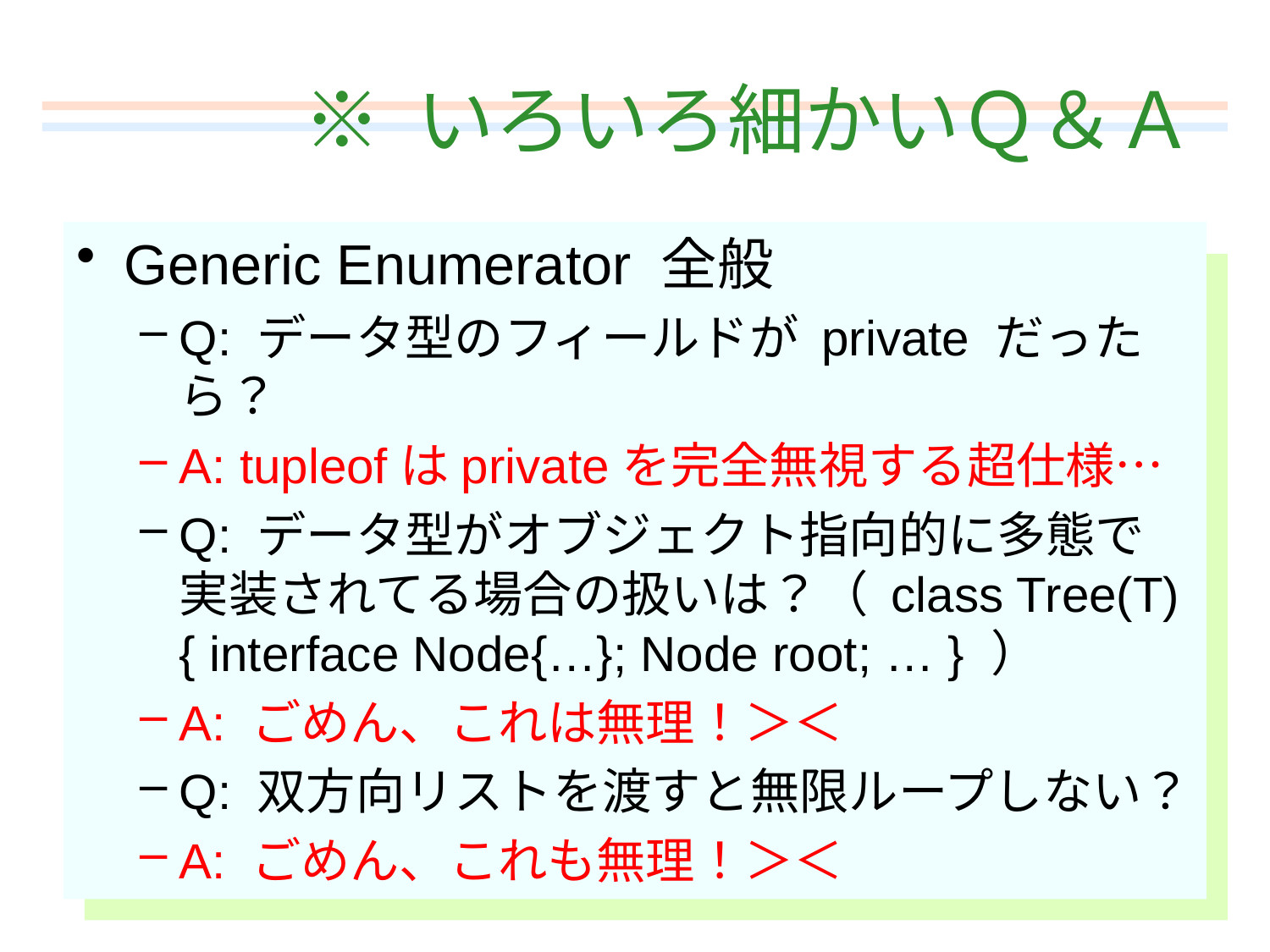

# ※ いろいろ細かいＱ＆Ａ
Generic Enumerator 全般
Q: データ型のフィールドが private だったら？
A: tupleofはprivateを完全無視する超仕様…
Q: データ型がオブジェクト指向的に多態で実装されてる場合の扱いは？（ class Tree(T){ interface Node{…}; Node root; … } ）
A: ごめん、これは無理！＞＜
Q: 双方向リストを渡すと無限ループしない？
A: ごめん、これも無理！＞＜